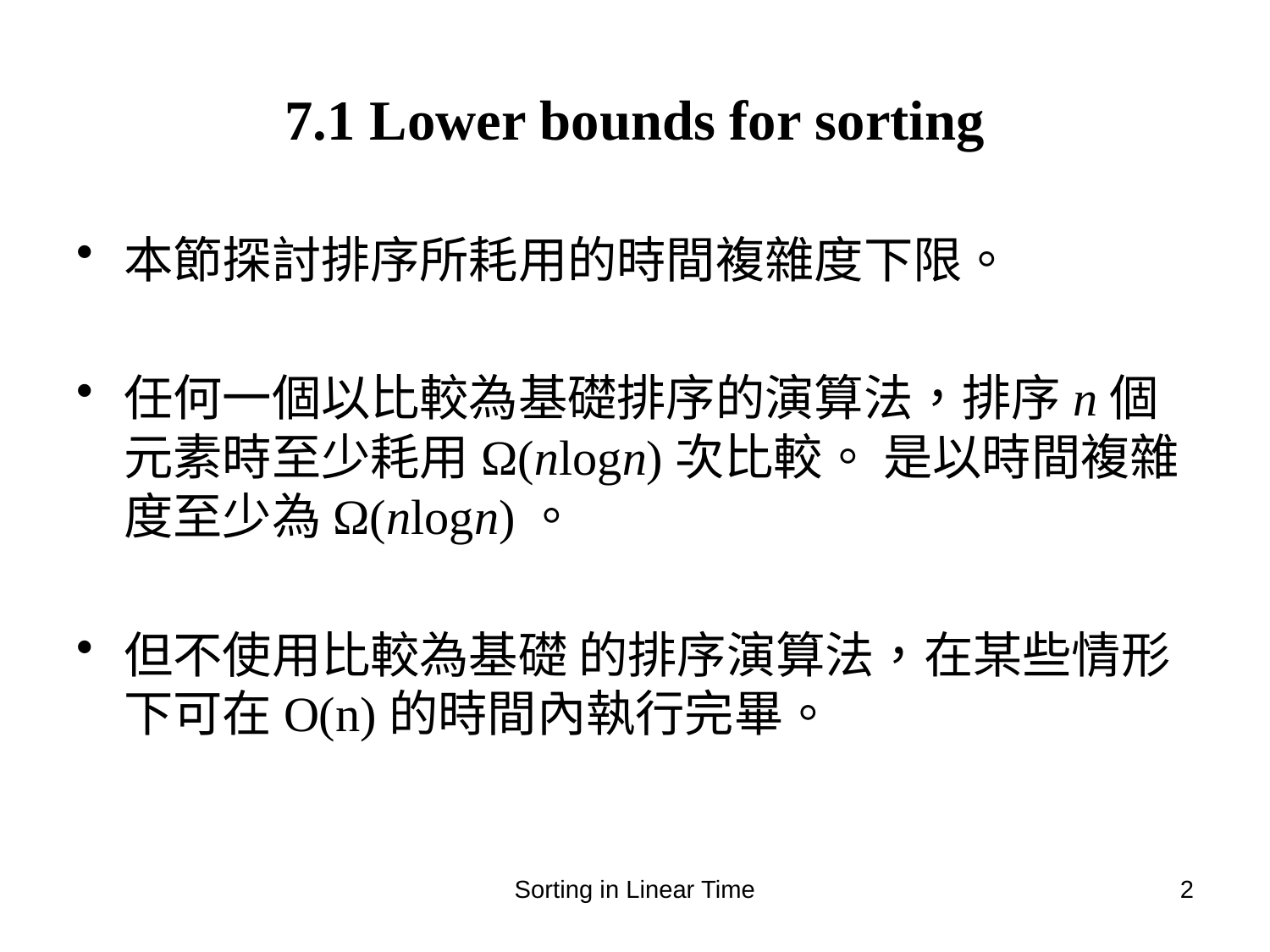

# 7.1 Lower bounds for sorting
本節探討排序所耗用的時間複雜度下限。

任何一個以比較為基礎排序的演算法，排序n個元素時至少耗用Ω(nlogn)次比較。 是以時間複雜度至少為Ω(nlogn)。

但不使用比較為基礎 的排序演算法，在某些情形下可在O(n)的時間內執行完畢。

Sorting in Linear Time
2